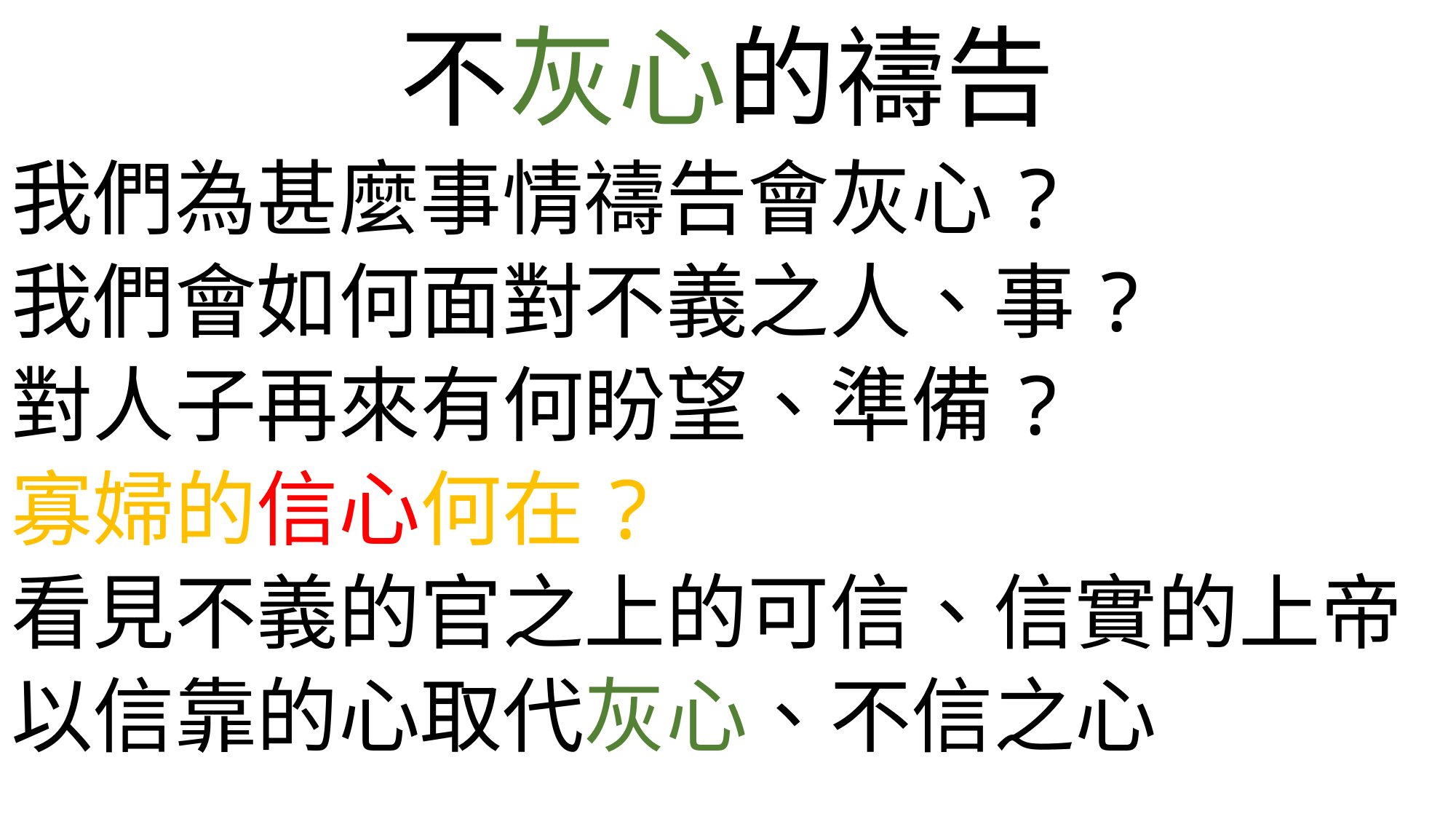

# 不灰心的禱告
我們為甚麼事情禱告會灰心?
我們會如何面對不義之人、事?
對人子再來有何盼望、準備?
寡婦的信心何在?
看見不義的官之上的可信、信實的上帝
以信靠的心取代灰心、不信之心